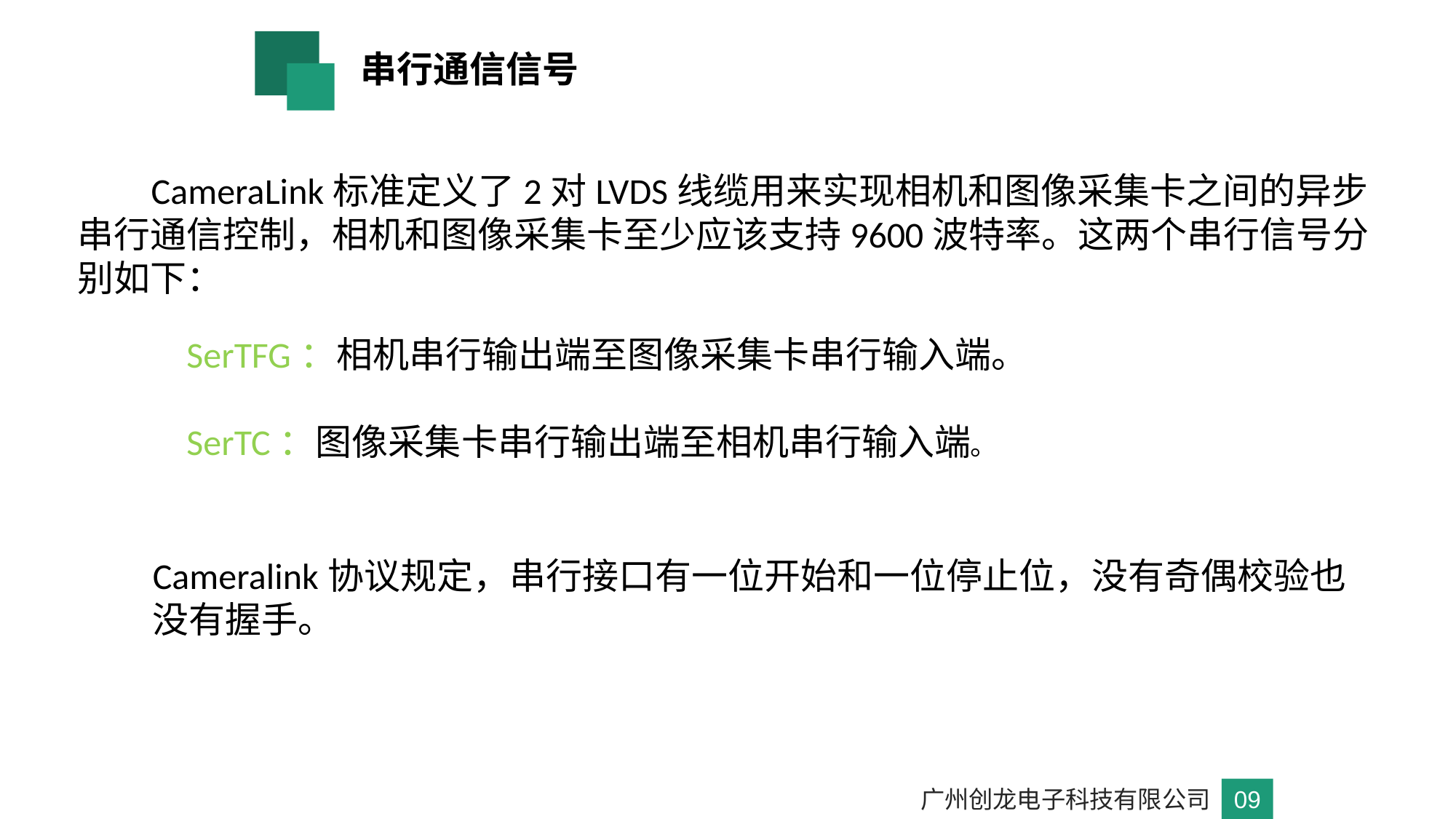

串行通信信号
         CameraLink标准定义了2对LVDS线缆用来实现相机和图像采集卡之间的异步串行通信控制，相机和图像采集卡至少应该支持9600波特率。这两个串行信号分别如下：

	SerTFG：相机串行输出端至图像采集卡串行输入端。

	SerTC：图像采集卡串行输出端至相机串行输入端。
Cameralink协议规定，串行接口有一位开始和一位停止位，没有奇偶校验也没有握手。
广州创龙电子科技有限公司
09